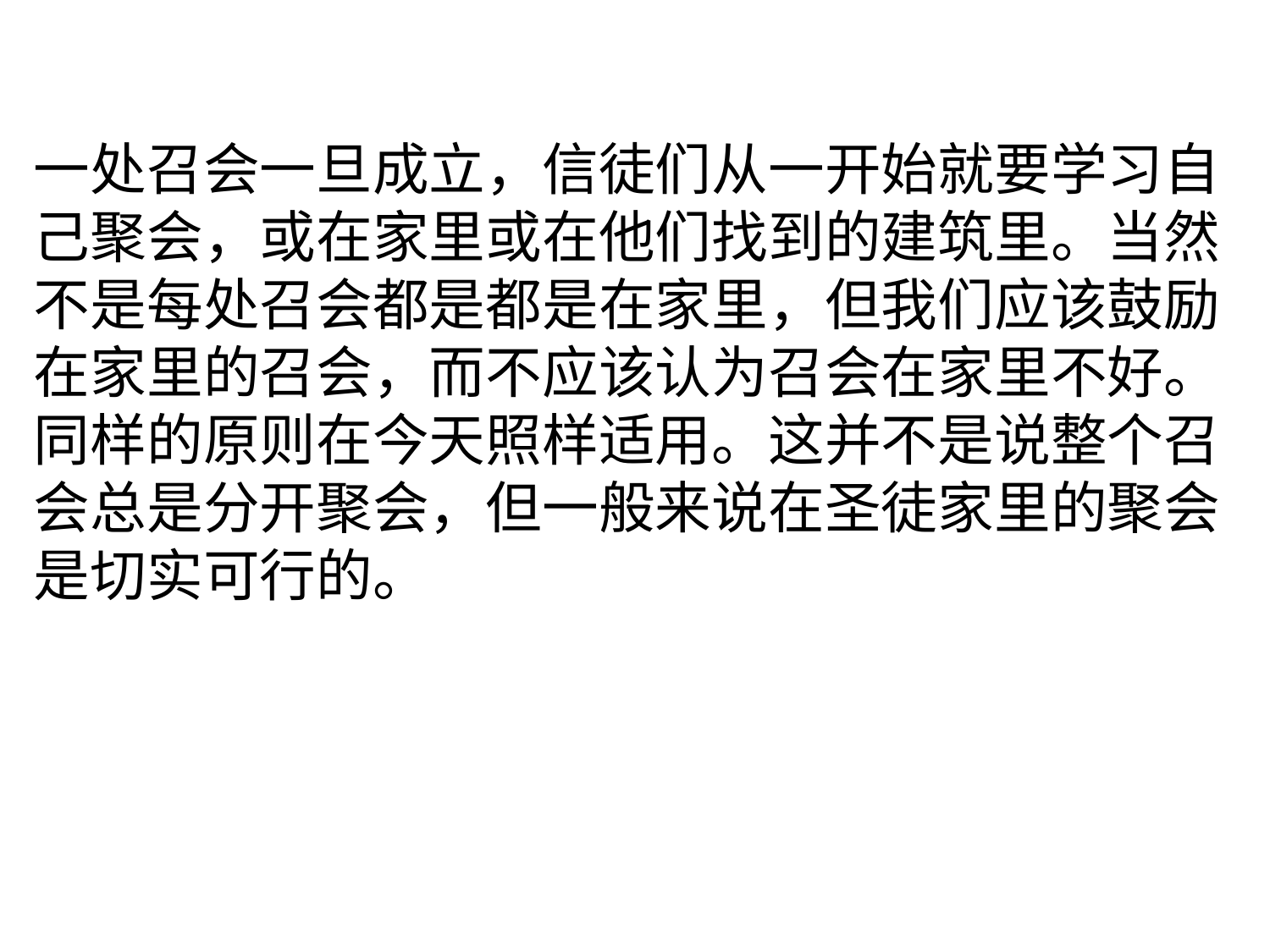

一处召会一旦成立，信徒们从一开始就要学习自己聚会，或在家里或在他们找到的建筑里。当然不是每处召会都是都是在家里，但我们应该鼓励在家里的召会，而不应该认为召会在家里不好。同样的原则在今天照样适用。这并不是说整个召会总是分开聚会，但一般来说在圣徒家里的聚会是切实可行的。